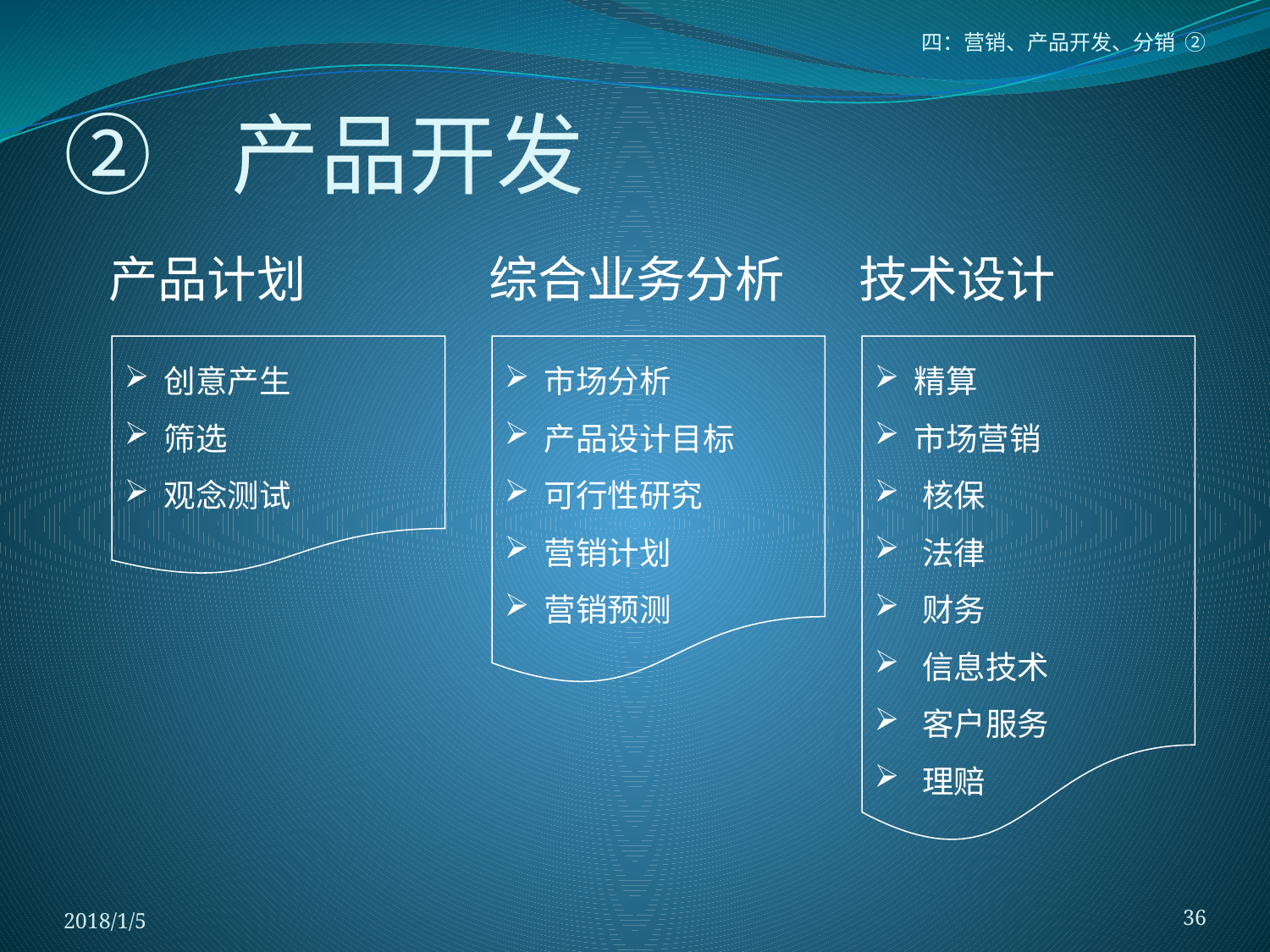

四：营销、产品开发、分销  ②
# ②   产品开发
产品计划
综合业务分析
技术设计
创意产生
筛选
观念测试

市场分析
产品设计目标
可行性研究
营销计划
营销预测

精算
市场营销
核保
法律
财务
信息技术
客户服务
理赔
2018/1/5
36